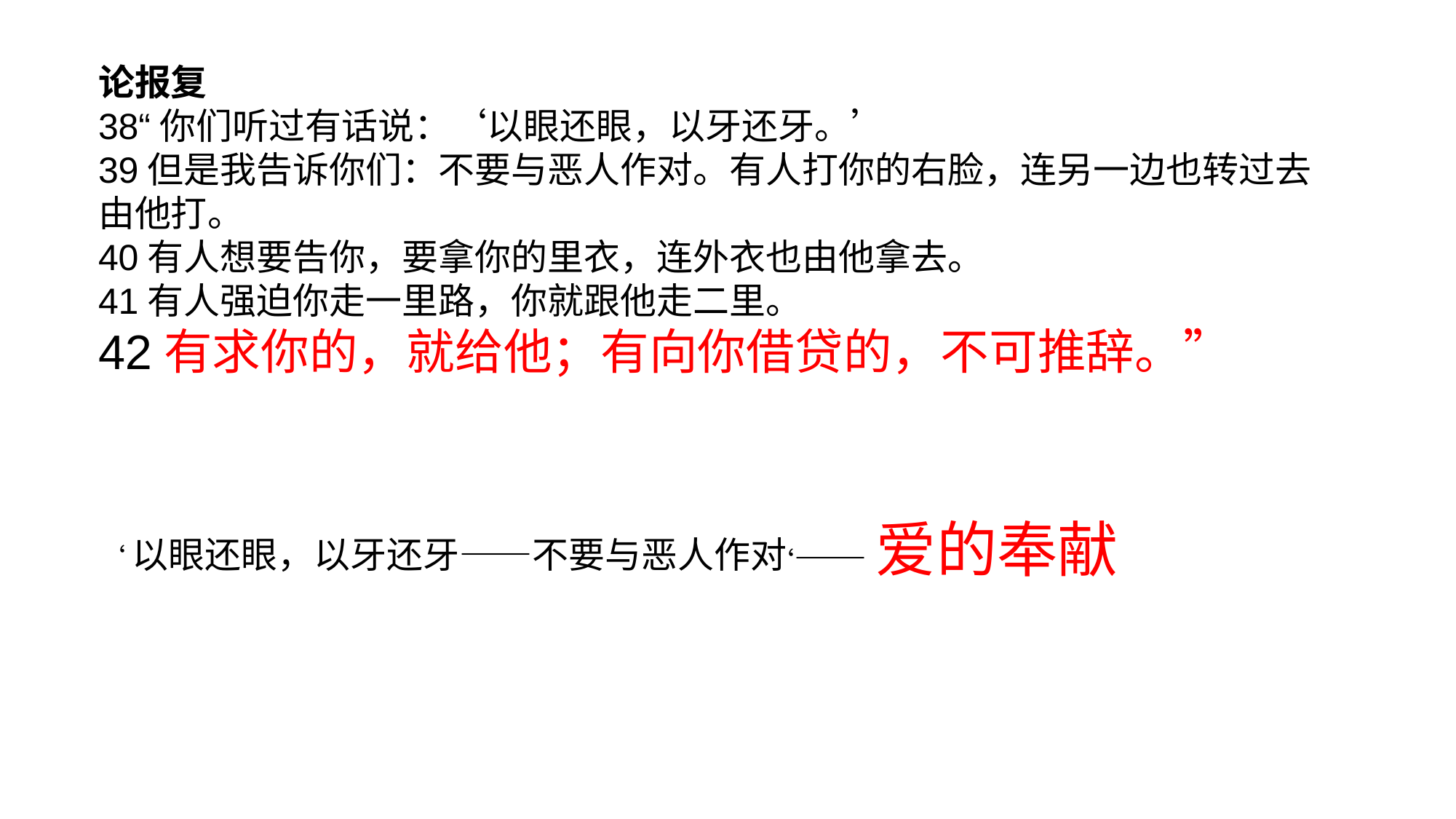

论报复
38“你们听过有话说：‘以眼还眼，以牙还牙。’
39但是我告诉你们：不要与恶人作对。有人打你的右脸，连另一边也转过去由他打。
40有人想要告你，要拿你的里衣，连外衣也由他拿去。
41有人强迫你走一里路，你就跟他走二里。
42有求你的，就给他；有向你借贷的，不可推辞。”
‘——爱的奉献
‘以眼还眼，以牙还牙——不要与恶人作对